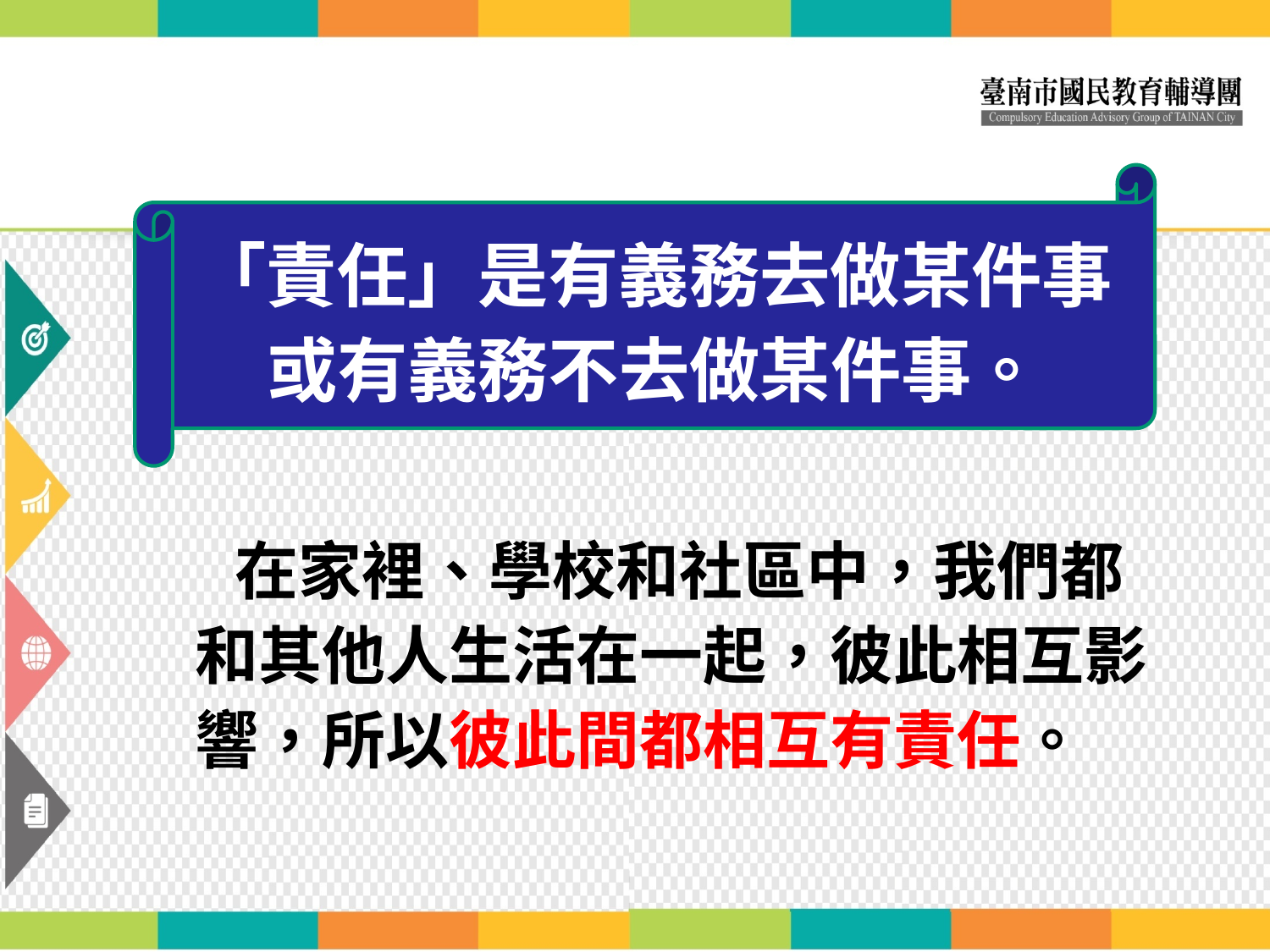

「責任」是有義務去做某件事
或有義務不去做某件事。
     在家裡、學校和社區中，我們都和其他人生活在一起，彼此相互影響，所以彼此間都相互有責任。